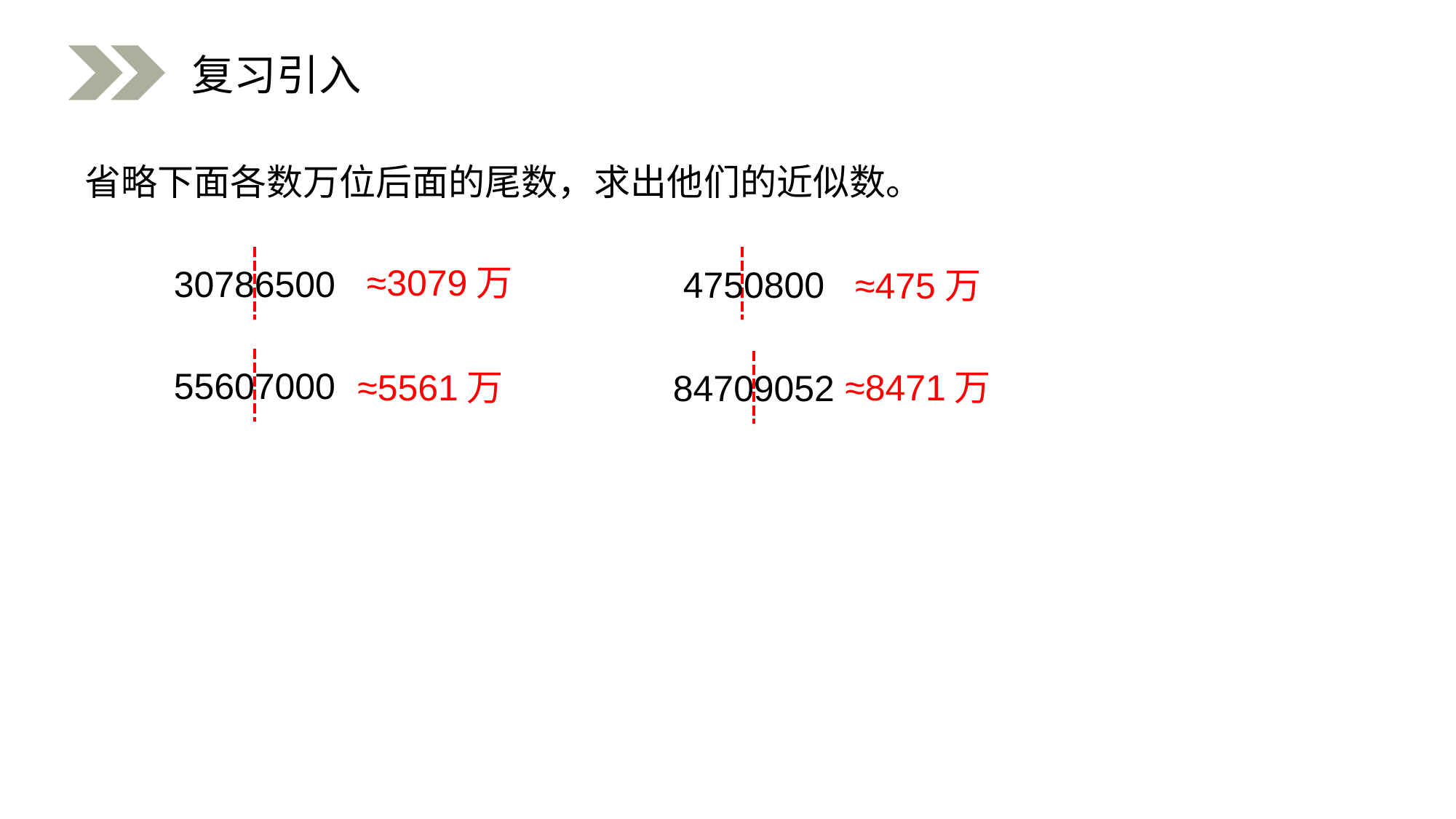

复习引入
    省略下面各数万位后面的尾数，求出他们的近似数。
≈3079万
30786500
4750800
≈475万
55607000
≈8471万
≈5561万
84709052